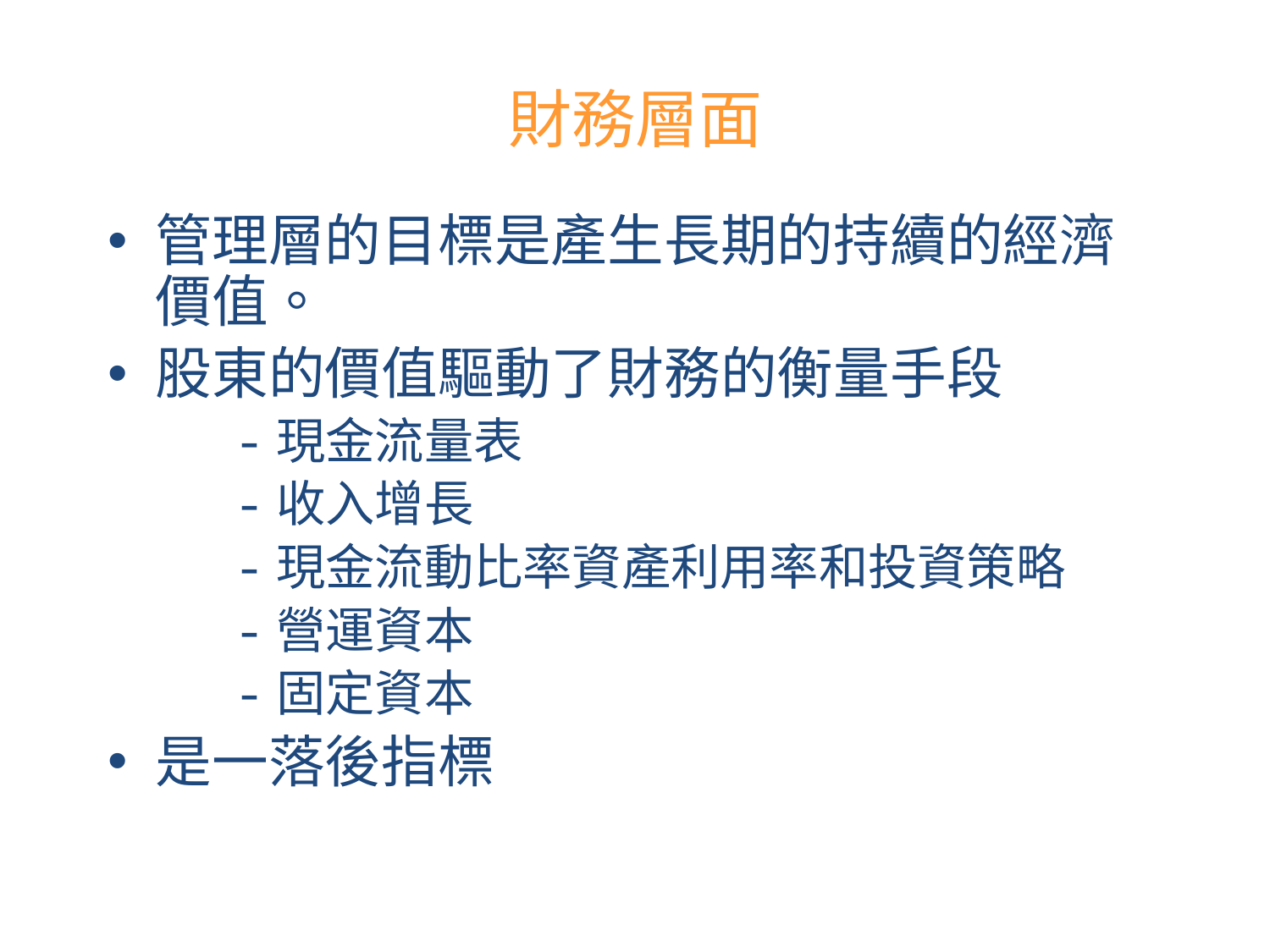

# 財務層面
管理層的目標是產生長期的持續的經濟價值。
股東的價值驅動了財務的衡量手段
-現金流量表
-收入增長
-現金流動比率資產利用率和投資策略
-營運資本
-固定資本
是一落後指標